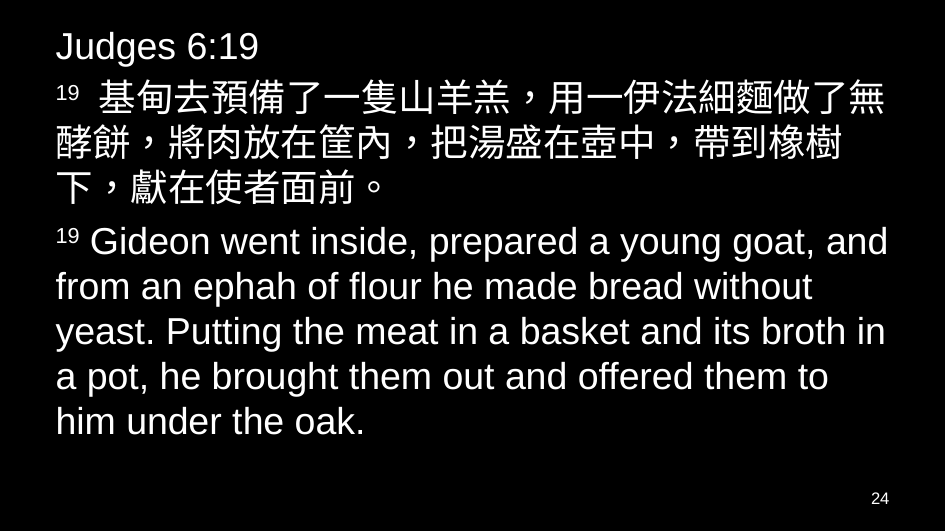

Judges 6:19
19 基甸去預備了一隻山羊羔，用一伊法細麵做了無酵餅，將肉放在筐內，把湯盛在壺中，帶到橡樹下，獻在使者面前。
19 Gideon went inside, prepared a young goat, and from an ephah of flour he made bread without yeast. Putting the meat in a basket and its broth in a pot, he brought them out and offered them to him under the oak.

24